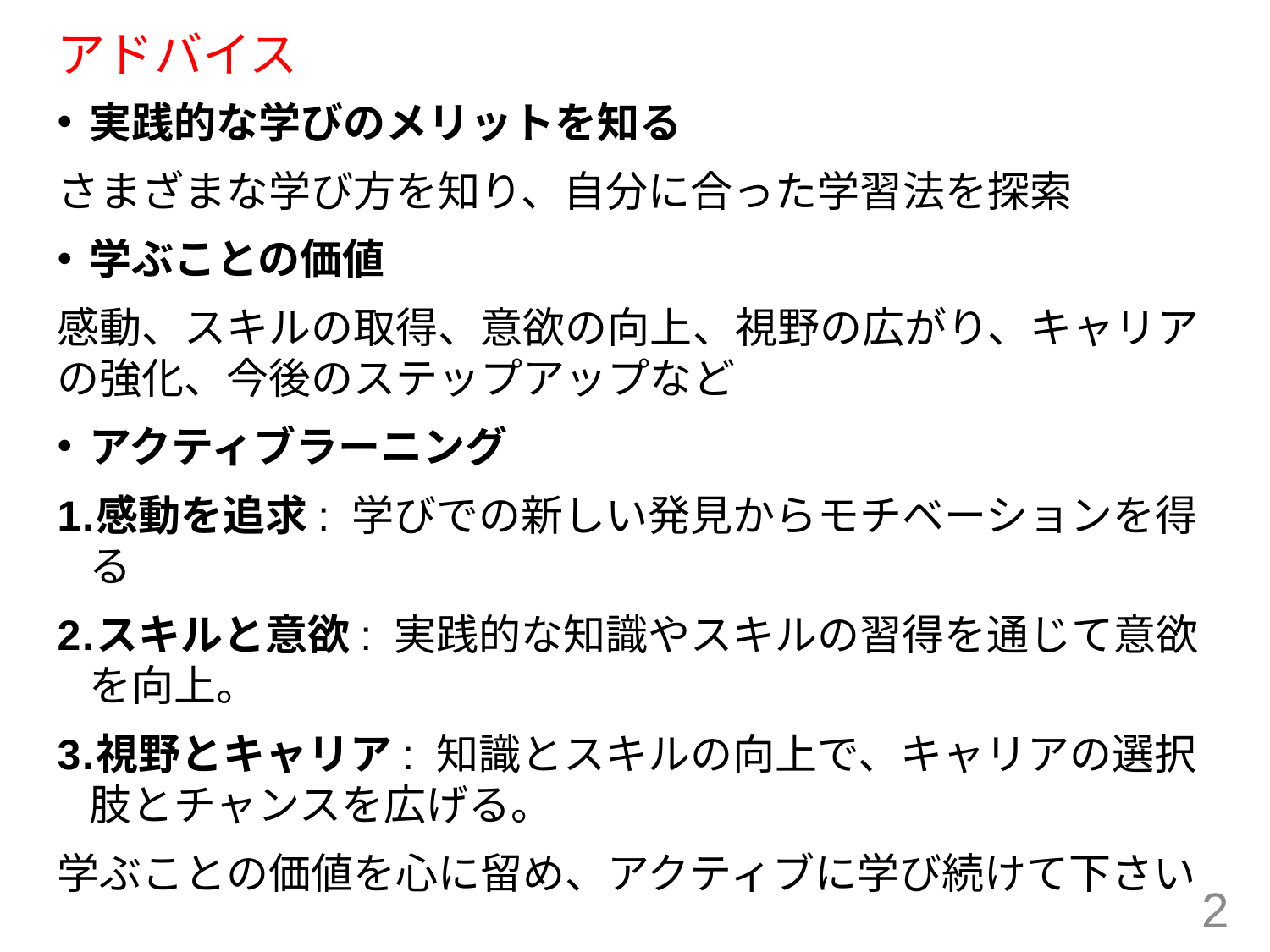

# アドバイス
実践的な学びのメリットを知る
さまざまな学び方を知り、自分に合った学習法を探索
学ぶことの価値
感動、スキルの取得、意欲の向上、視野の広がり、キャリアの強化、今後のステップアップなど
アクティブラーニング
感動を追求: 学びでの新しい発見からモチベーションを得る
スキルと意欲: 実践的な知識やスキルの習得を通じて意欲を向上。
視野とキャリア: 知識とスキルの向上で、キャリアの選択肢とチャンスを広げる。
学ぶことの価値を心に留め、アクティブに学び続けて下さい

2